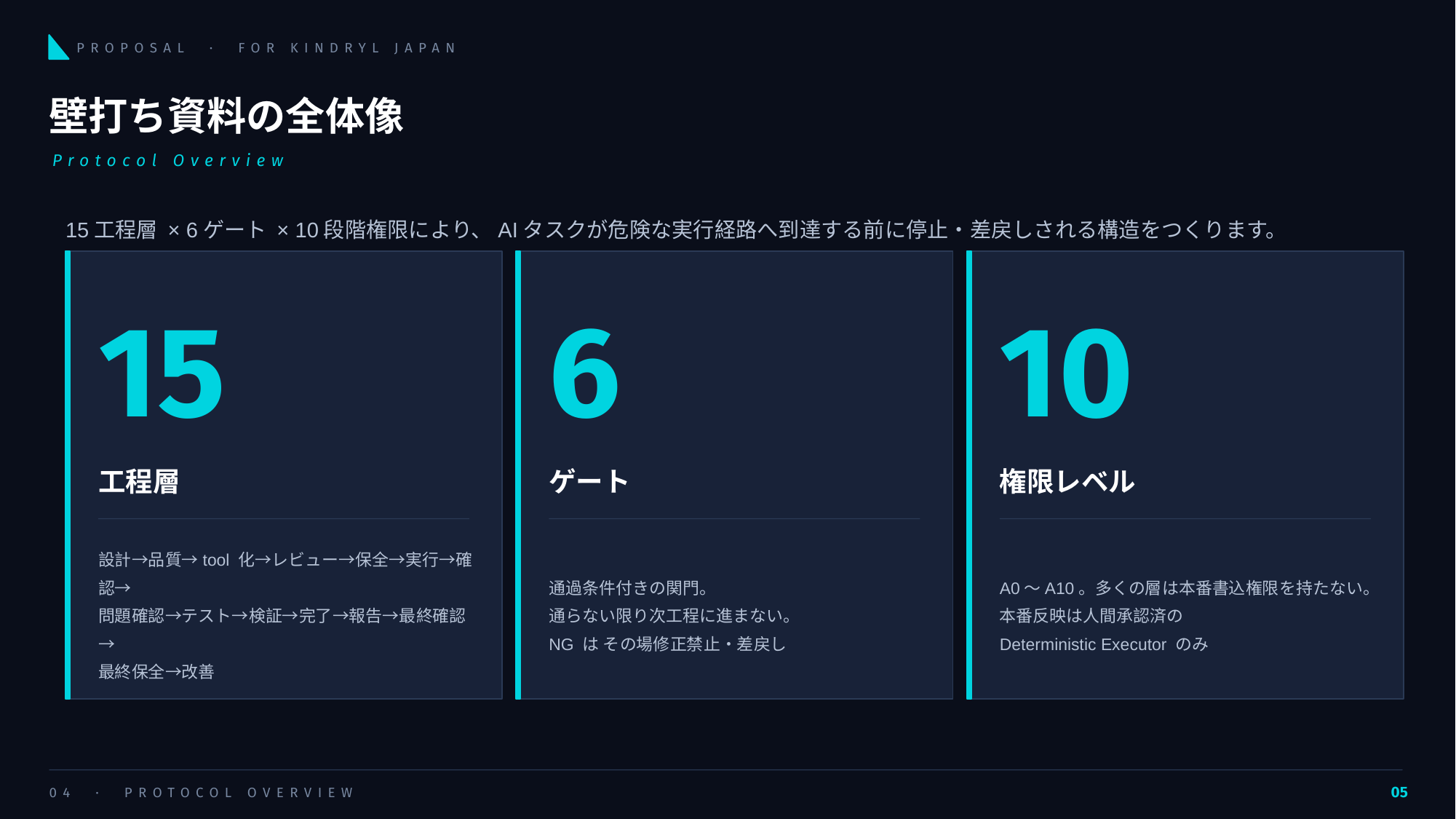

PROPOSAL  ·  FOR KINDRYL JAPAN

壁打ち資料の全体像
Protocol Overview
15工程層 × 6ゲート × 10段階権限により、AIタスクが危険な実行経路へ到達する前に停止・差戻しされる構造をつくります。

15
6
10
工程層
ゲート
権限レベル

設計→品質→tool 化→レビュー→保全→実行→確認→
問題確認→テスト→検証→完了→報告→最終確認→
最終保全→改善
通過条件付きの関門。
通らない限り次工程に進まない。
NG は その場修正禁止・差戻し
A0〜A10。多くの層は本番書込権限を持たない。
本番反映は人間承認済の
Deterministic Executor のみ

04  ·  PROTOCOL OVERVIEW
05